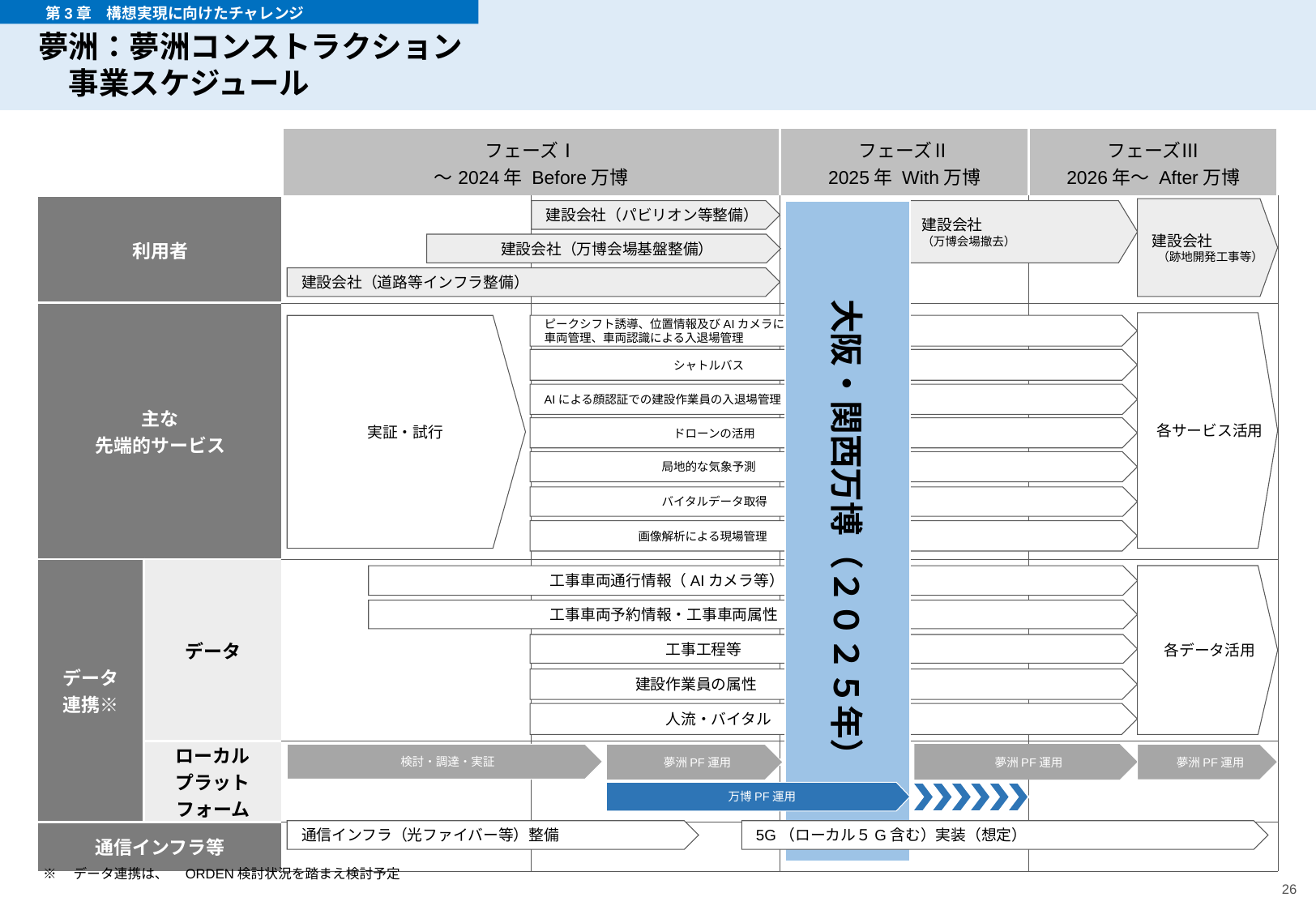

# 夢洲：夢洲コンストラクション 　事業スケジュール
　　　第3章　構想実現に向けたチャレンジ
|  |  | フェーズⅠ ～2024年 Before万博 |  | フェーズⅡ 2025年 With万博 | フェーズⅢ 2026年～ After万博 |
| --- | --- | --- | --- | --- | --- |
| 利用者 |  |  |  |  |  |
| 主な 先端的サービス |  |  |  |  |  |
| データ 連携※ | データ |  |  |  |  |
|  | ローカル プラットフォーム |  |  |  |  |
| 通信インフラ等 |  |  |  |  |  |
建設会社
（跡地開発工事等）
建設会社
（万博会場撤去）
建設会社（パビリオン等整備）
大阪・関西万博（２０２５年）
建設会社（万博会場基盤整備）
建設会社（道路等インフラ整備）
各サービス活用
ピークシフト誘導、位置情報及びAIカメラによる
車両管理、車両認識による入退場管理
実証・試行
　　　　　　　　　　　シャトルバス
AIによる顔認証での建設作業員の入退場管理
　　　　　　　　　　　ドローンの活用
　　　　　　　　　　局地的な気象予測
　　　　　　　　　　バイタルデータ取得
　　　　　　　　画像解析による現場管理
　　　　　　　　　　　工事車両通行情報（AIカメラ等）
　　　　　　　　　　　工事車両予約情報・工事車両属性
　　　　　　　　工事工程等
　　　　　　建設作業員の属性
　　　　　　　　人流・バイタル
各データ活用
夢洲PF運用
検討・調達・実証
夢洲PF運用
夢洲PF運用
万博PF運用

通信インフラ（光ファイバー等）整備
5G（ローカル５G含む）実装（想定）
※　データ連携は、　ORDEN検討状況を踏まえ検討予定
26